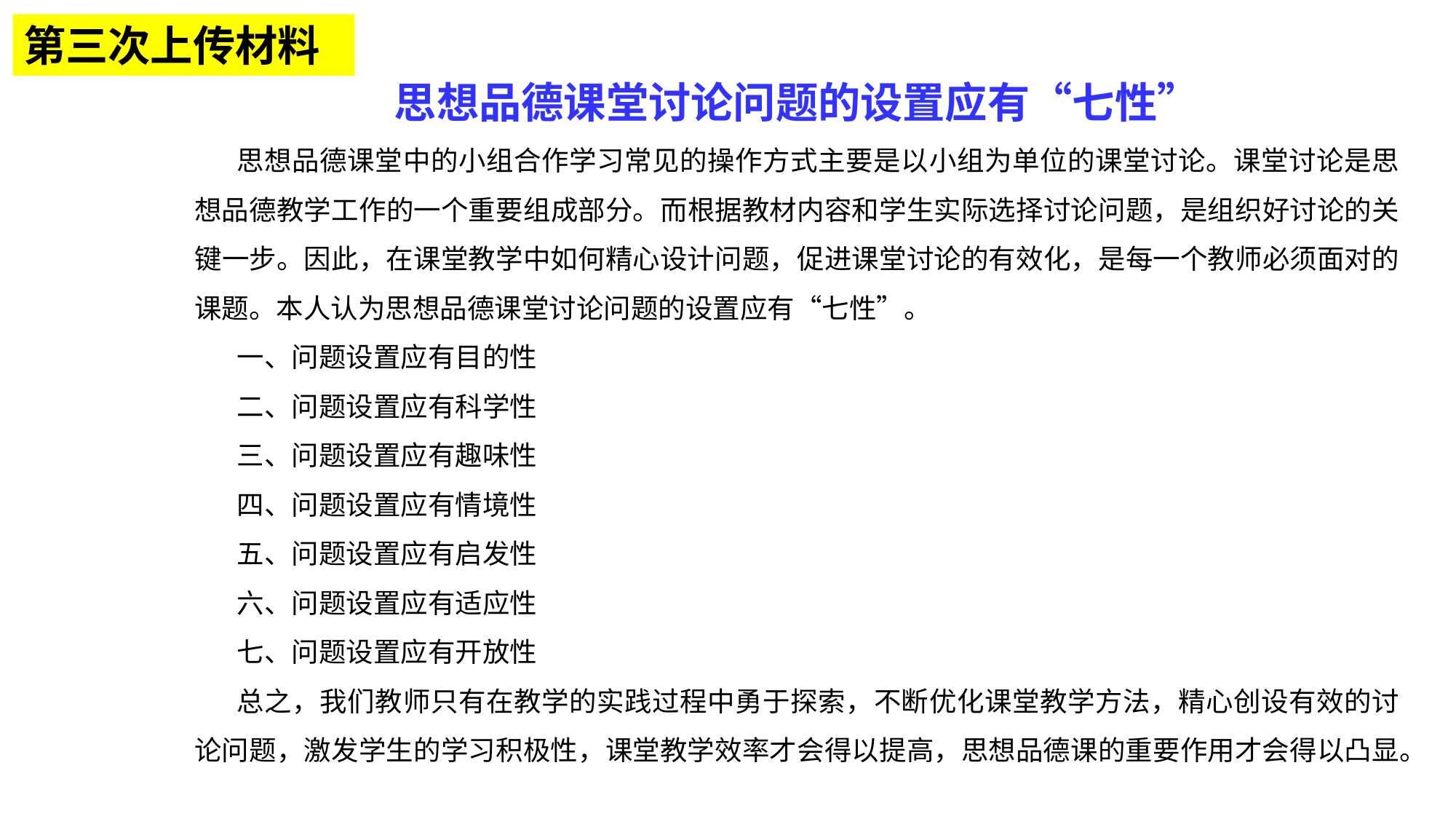

第三次上传材料
思想品德课堂讨论问题的设置应有“七性”
思想品德课堂中的小组合作学习常见的操作方式主要是以小组为单位的课堂讨论。课堂讨论是思想品德教学工作的一个重要组成部分。而根据教材内容和学生实际选择讨论问题，是组织好讨论的关键一步。因此，在课堂教学中如何精心设计问题，促进课堂讨论的有效化，是每一个教师必须面对的课题。本人认为思想品德课堂讨论问题的设置应有“七性”。
一、问题设置应有目的性
二、问题设置应有科学性
三、问题设置应有趣味性
四、问题设置应有情境性
五、问题设置应有启发性
六、问题设置应有适应性
七、问题设置应有开放性
总之，我们教师只有在教学的实践过程中勇于探索，不断优化课堂教学方法，精心创设有效的讨论问题，激发学生的学习积极性，课堂教学效率才会得以提高，思想品德课的重要作用才会得以凸显。